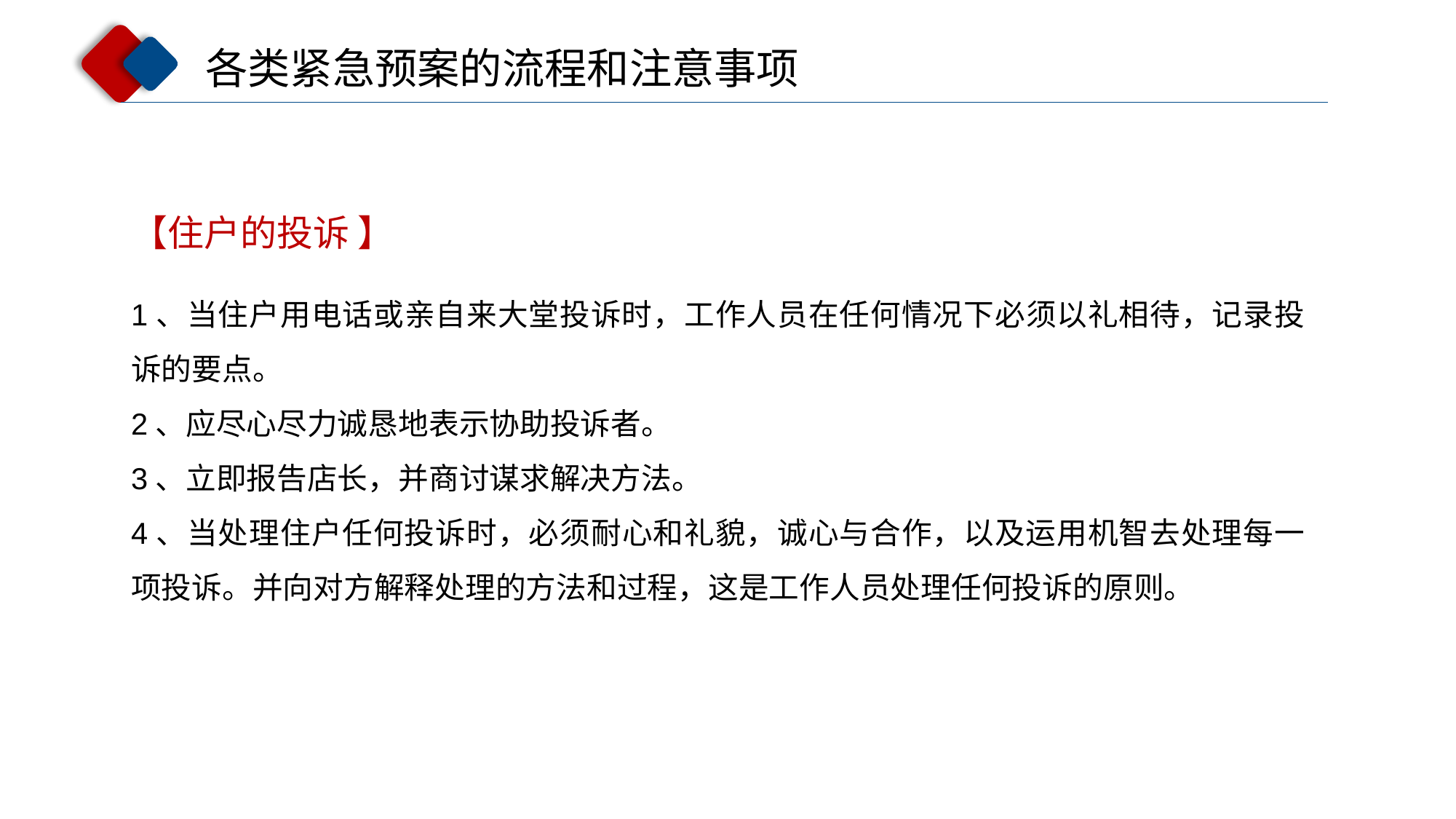

各类紧急预案的流程和注意事项
【住户的投诉 】
1、当住户用电话或亲自来大堂投诉时，工作人员在任何情况下必须以礼相待，记录投诉的要点。
2、应尽心尽力诚恳地表示协助投诉者。
3、立即报告店长，并商讨谋求解决方法。
4、当处理住户任何投诉时，必须耐心和礼貌，诚心与合作，以及运用机智去处理每一项投诉。并向对方解释处理的方法和过程，这是工作人员处理任何投诉的原则。